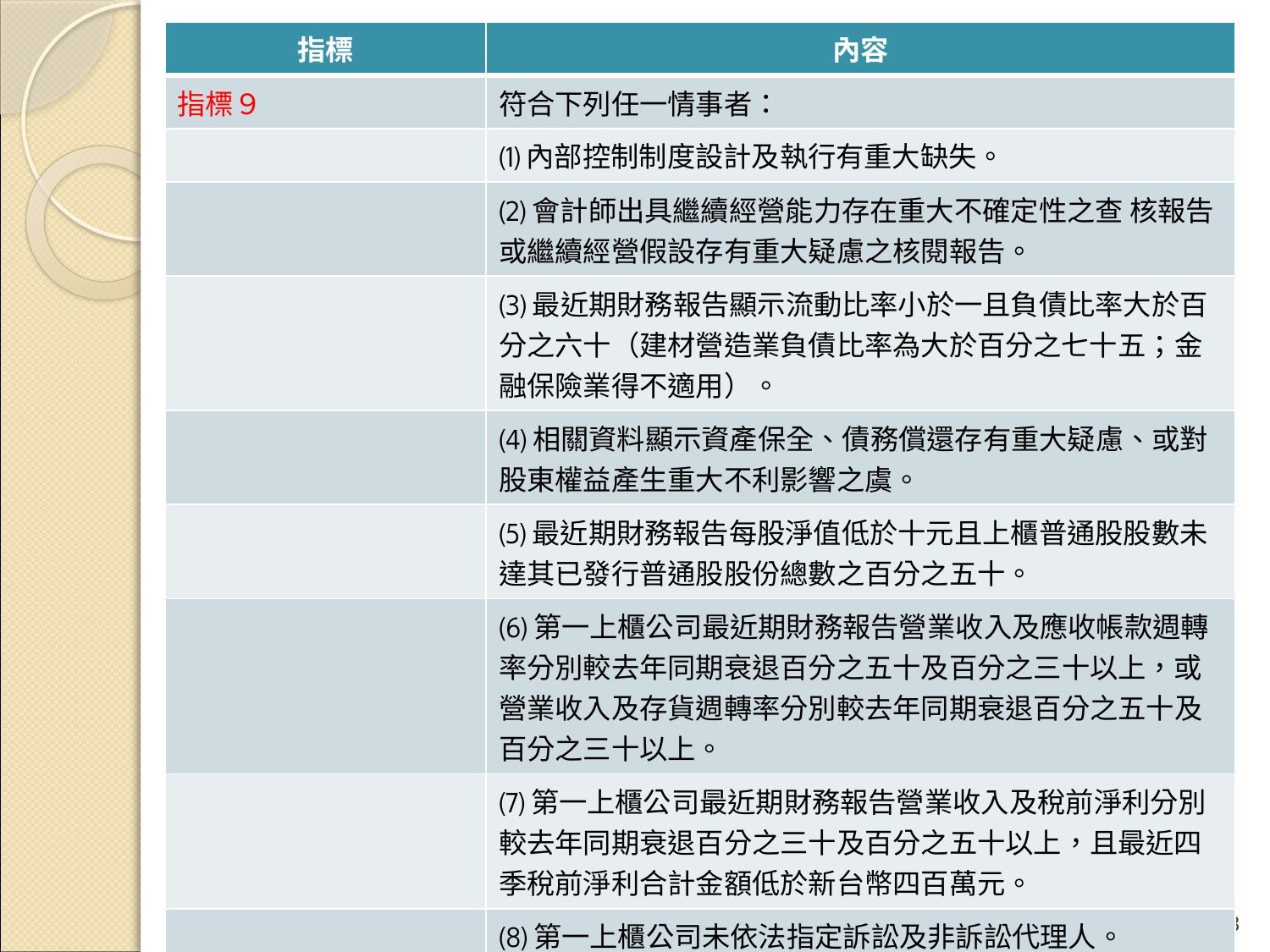

| 指標 | 內容 |
| --- | --- |
| 指標９ | 符合下列任一情事者： |
|  | (1)內部控制制度設計及執行有重大缺失。 |
|  | (2)會計師出具繼續經營能力存在重大不確定性之查 核報告或繼續經營假設存有重大疑慮之核閱報告。 |
|  | (3)最近期財務報告顯示流動比率小於一且負債比率大於百分之六十（建材營造業負債比率為大於百分之七十五；金融保險業得不適用）。 |
|  | (4)相關資料顯示資產保全、債務償還存有重大疑慮、或對股東權益產生重大不利影響之虞。 |
|  | (5)最近期財務報告每股淨值低於十元且上櫃普通股股數未達其已發行普通股股份總數之百分之五十。 |
|  | (6)第一上櫃公司最近期財務報告營業收入及應收帳款週轉率分別較去年同期衰退百分之五十及百分之三十以上，或營業收入及存貨週轉率分別較去年同期衰退百分之五十及百分之三十以上。 |
|  | (7)第一上櫃公司最近期財務報告營業收入及稅前淨利分別較去年同期衰退百分之三十及百分之五十以上，且最近四季稅前淨利合計金額低於新台幣四百萬元。 |
|  | (8)第一上櫃公司未依法指定訴訟及非訴訟代理人。 |
|  | (9)其他經本中心所綜合考量應公布者。 |